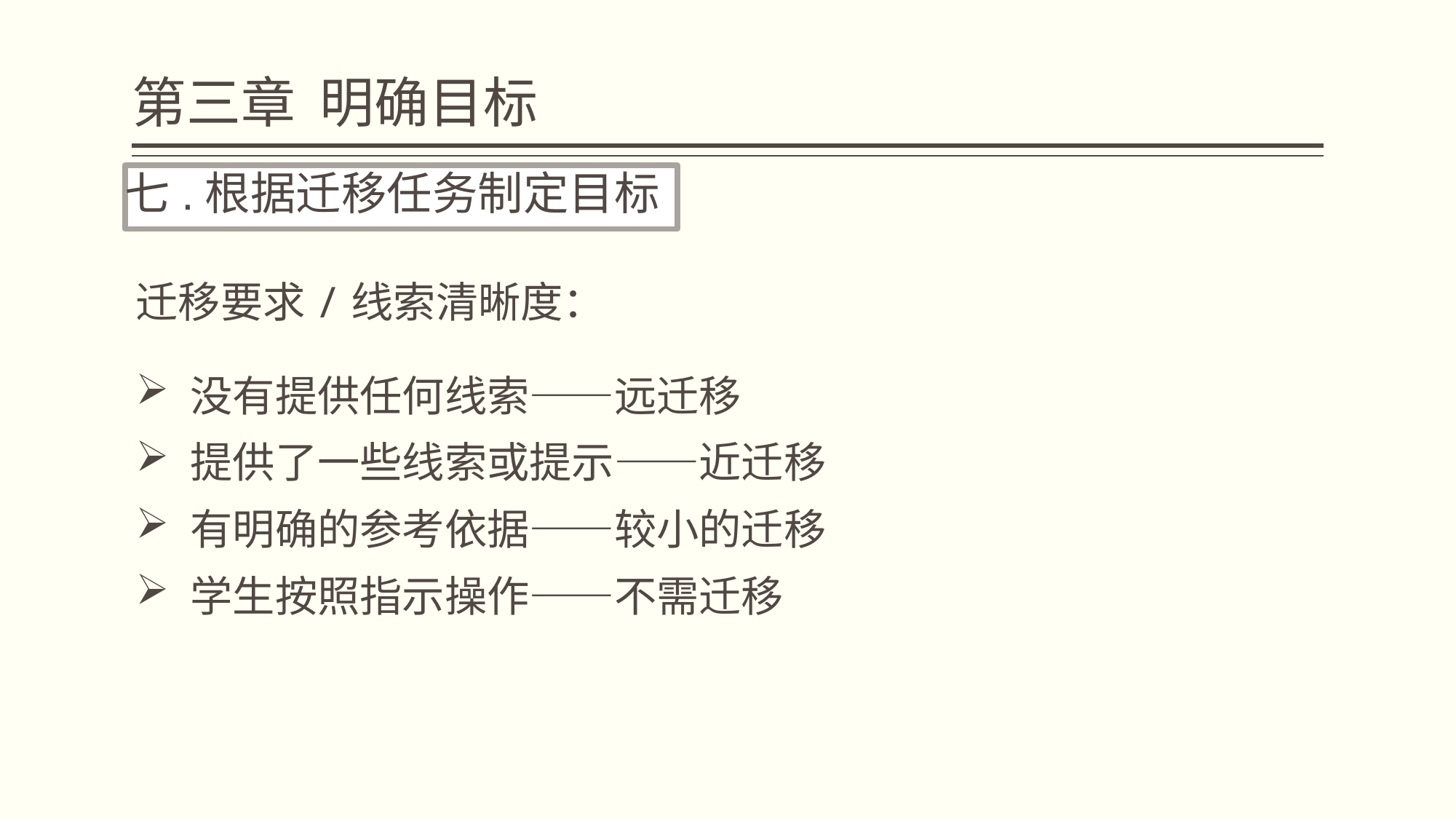

# 第三章  明确目标
七.根据迁移任务制定目标
迁移要求/线索清晰度：
没有提供任何线索——远迁移
提供了一些线索或提示——近迁移
有明确的参考依据——较小的迁移
学生按照指示操作——不需迁移